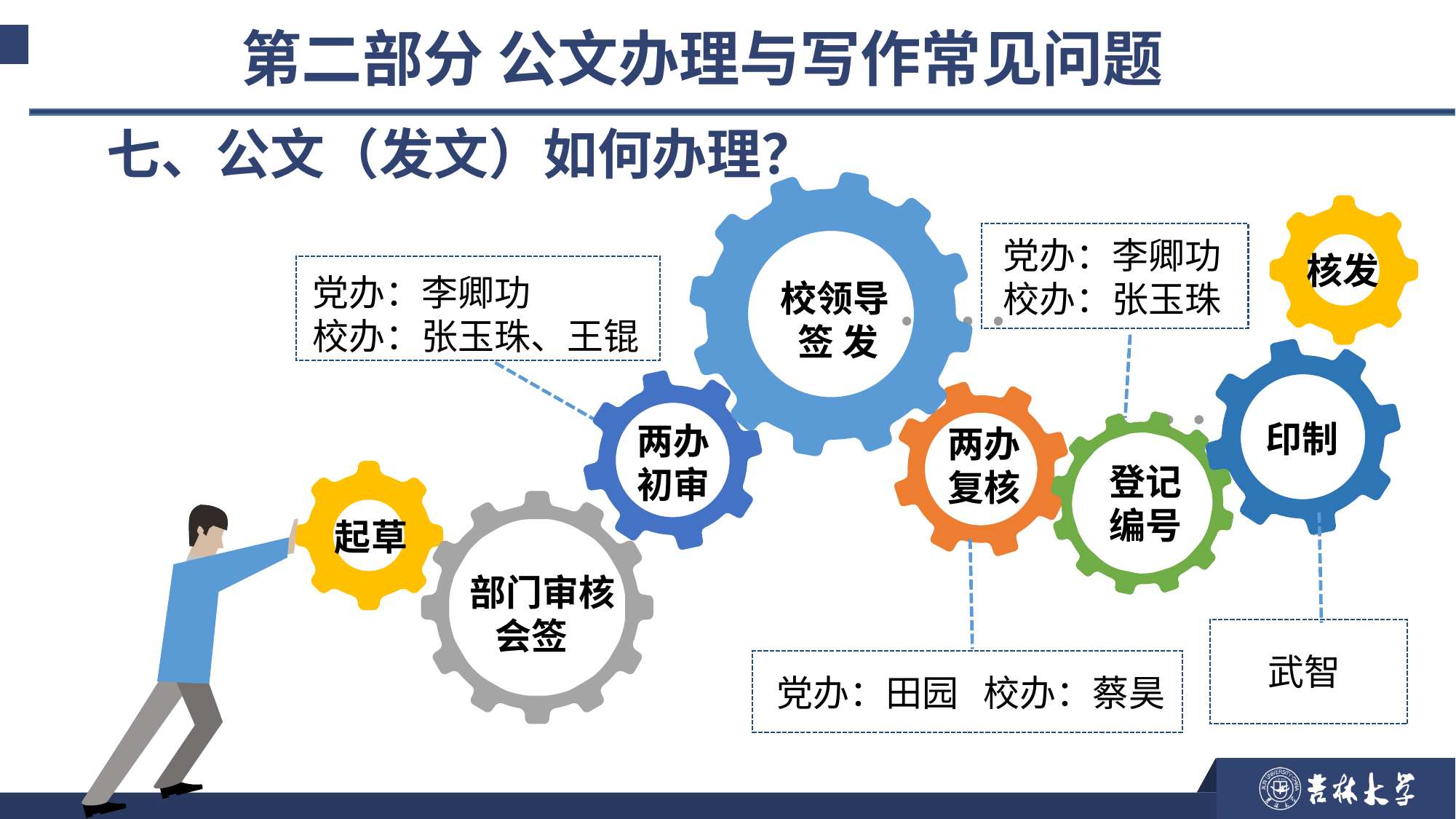

第二部分 公文办理与写作常见问题

七、公文（发文）如何办理？

党办：李卿功
校办：张玉珠
核发

党办：李卿功
校办：张玉珠、王锟
校领导
 签 发

印制

两办初审

两办复核
登记编号

起草

部门审核
  会签

武智

党办：田园   校办：蔡昊